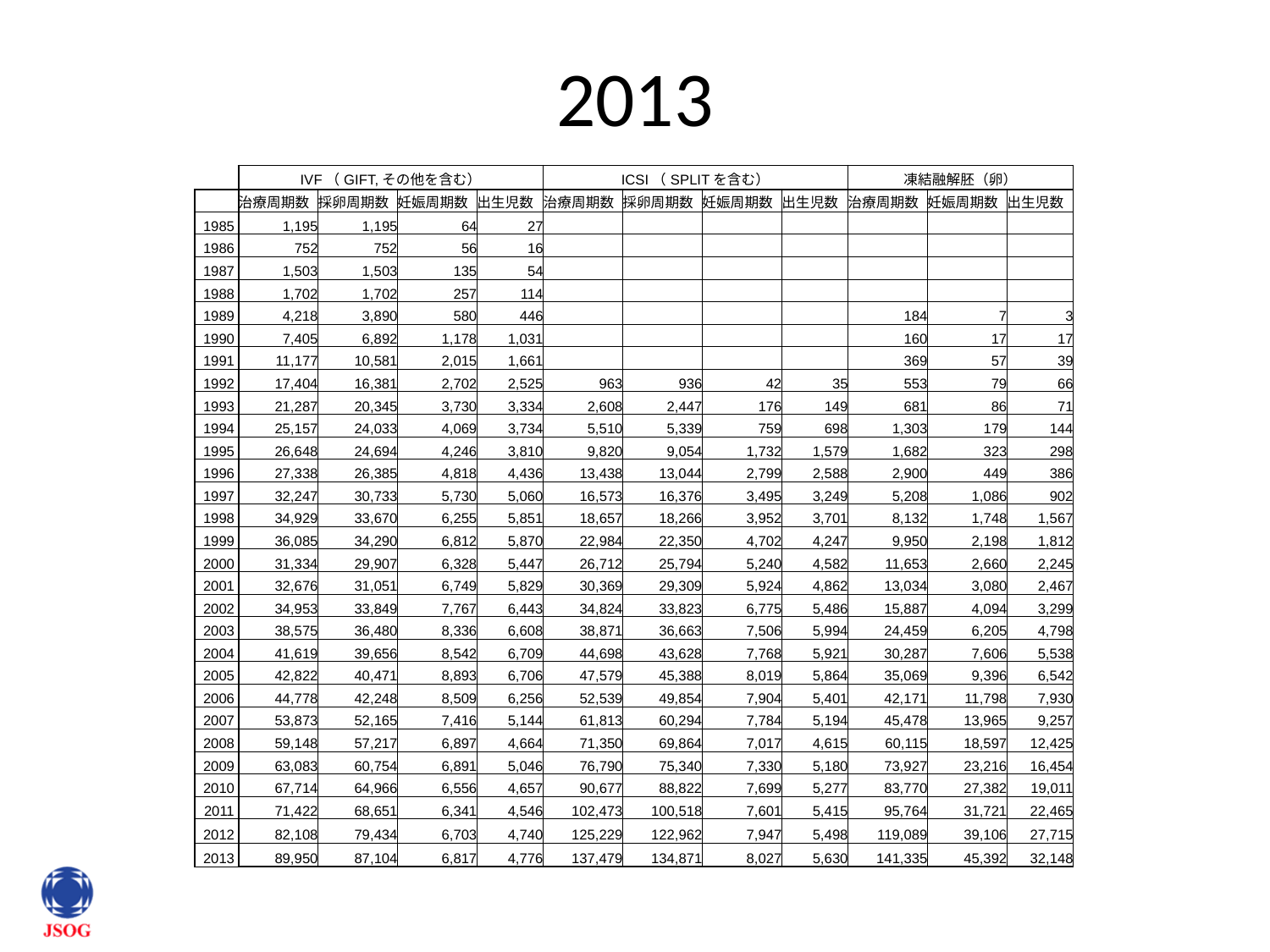

# 2013
|  | IVF（GIFT,その他を含む） |  |  |  | ICSI（SPLITを含む） |  |  |  | 凍結融解胚（卵） |  |  |
| --- | --- | --- | --- | --- | --- | --- | --- | --- | --- | --- | --- |
|  | 治療周期数 | 採卵周期数 | 妊娠周期数 | 出生児数 | 治療周期数 | 採卵周期数 | 妊娠周期数 | 出生児数 | 治療周期数 | 妊娠周期数 | 出生児数 |
| 1985 | 1,195 | 1,195 | 64 | 27 |  |  |  |  |  |  |  |
| 1986 | 752 | 752 | 56 | 16 |  |  |  |  |  |  |  |
| 1987 | 1,503 | 1,503 | 135 | 54 |  |  |  |  |  |  |  |
| 1988 | 1,702 | 1,702 | 257 | 114 |  |  |  |  |  |  |  |
| 1989 | 4,218 | 3,890 | 580 | 446 |  |  |  |  | 184 | 7 | 3 |
| 1990 | 7,405 | 6,892 | 1,178 | 1,031 |  |  |  |  | 160 | 17 | 17 |
| 1991 | 11,177 | 10,581 | 2,015 | 1,661 |  |  |  |  | 369 | 57 | 39 |
| 1992 | 17,404 | 16,381 | 2,702 | 2,525 | 963 | 936 | 42 | 35 | 553 | 79 | 66 |
| 1993 | 21,287 | 20,345 | 3,730 | 3,334 | 2,608 | 2,447 | 176 | 149 | 681 | 86 | 71 |
| 1994 | 25,157 | 24,033 | 4,069 | 3,734 | 5,510 | 5,339 | 759 | 698 | 1,303 | 179 | 144 |
| 1995 | 26,648 | 24,694 | 4,246 | 3,810 | 9,820 | 9,054 | 1,732 | 1,579 | 1,682 | 323 | 298 |
| 1996 | 27,338 | 26,385 | 4,818 | 4,436 | 13,438 | 13,044 | 2,799 | 2,588 | 2,900 | 449 | 386 |
| 1997 | 32,247 | 30,733 | 5,730 | 5,060 | 16,573 | 16,376 | 3,495 | 3,249 | 5,208 | 1,086 | 902 |
| 1998 | 34,929 | 33,670 | 6,255 | 5,851 | 18,657 | 18,266 | 3,952 | 3,701 | 8,132 | 1,748 | 1,567 |
| 1999 | 36,085 | 34,290 | 6,812 | 5,870 | 22,984 | 22,350 | 4,702 | 4,247 | 9,950 | 2,198 | 1,812 |
| 2000 | 31,334 | 29,907 | 6,328 | 5,447 | 26,712 | 25,794 | 5,240 | 4,582 | 11,653 | 2,660 | 2,245 |
| 2001 | 32,676 | 31,051 | 6,749 | 5,829 | 30,369 | 29,309 | 5,924 | 4,862 | 13,034 | 3,080 | 2,467 |
| 2002 | 34,953 | 33,849 | 7,767 | 6,443 | 34,824 | 33,823 | 6,775 | 5,486 | 15,887 | 4,094 | 3,299 |
| 2003 | 38,575 | 36,480 | 8,336 | 6,608 | 38,871 | 36,663 | 7,506 | 5,994 | 24,459 | 6,205 | 4,798 |
| 2004 | 41,619 | 39,656 | 8,542 | 6,709 | 44,698 | 43,628 | 7,768 | 5,921 | 30,287 | 7,606 | 5,538 |
| 2005 | 42,822 | 40,471 | 8,893 | 6,706 | 47,579 | 45,388 | 8,019 | 5,864 | 35,069 | 9,396 | 6,542 |
| 2006 | 44,778 | 42,248 | 8,509 | 6,256 | 52,539 | 49,854 | 7,904 | 5,401 | 42,171 | 11,798 | 7,930 |
| 2007 | 53,873 | 52,165 | 7,416 | 5,144 | 61,813 | 60,294 | 7,784 | 5,194 | 45,478 | 13,965 | 9,257 |
| 2008 | 59,148 | 57,217 | 6,897 | 4,664 | 71,350 | 69,864 | 7,017 | 4,615 | 60,115 | 18,597 | 12,425 |
| 2009 | 63,083 | 60,754 | 6,891 | 5,046 | 76,790 | 75,340 | 7,330 | 5,180 | 73,927 | 23,216 | 16,454 |
| 2010 | 67,714 | 64,966 | 6,556 | 4,657 | 90,677 | 88,822 | 7,699 | 5,277 | 83,770 | 27,382 | 19,011 |
| 2011 | 71,422 | 68,651 | 6,341 | 4,546 | 102,473 | 100,518 | 7,601 | 5,415 | 95,764 | 31,721 | 22,465 |
| 2012 | 82,108 | 79,434 | 6,703 | 4,740 | 125,229 | 122,962 | 7,947 | 5,498 | 119,089 | 39,106 | 27,715 |
| 2013 | 89,950 | 87,104 | 6,817 | 4,776 | 137,479 | 134,871 | 8,027 | 5,630 | 141,335 | 45,392 | 32,148 |